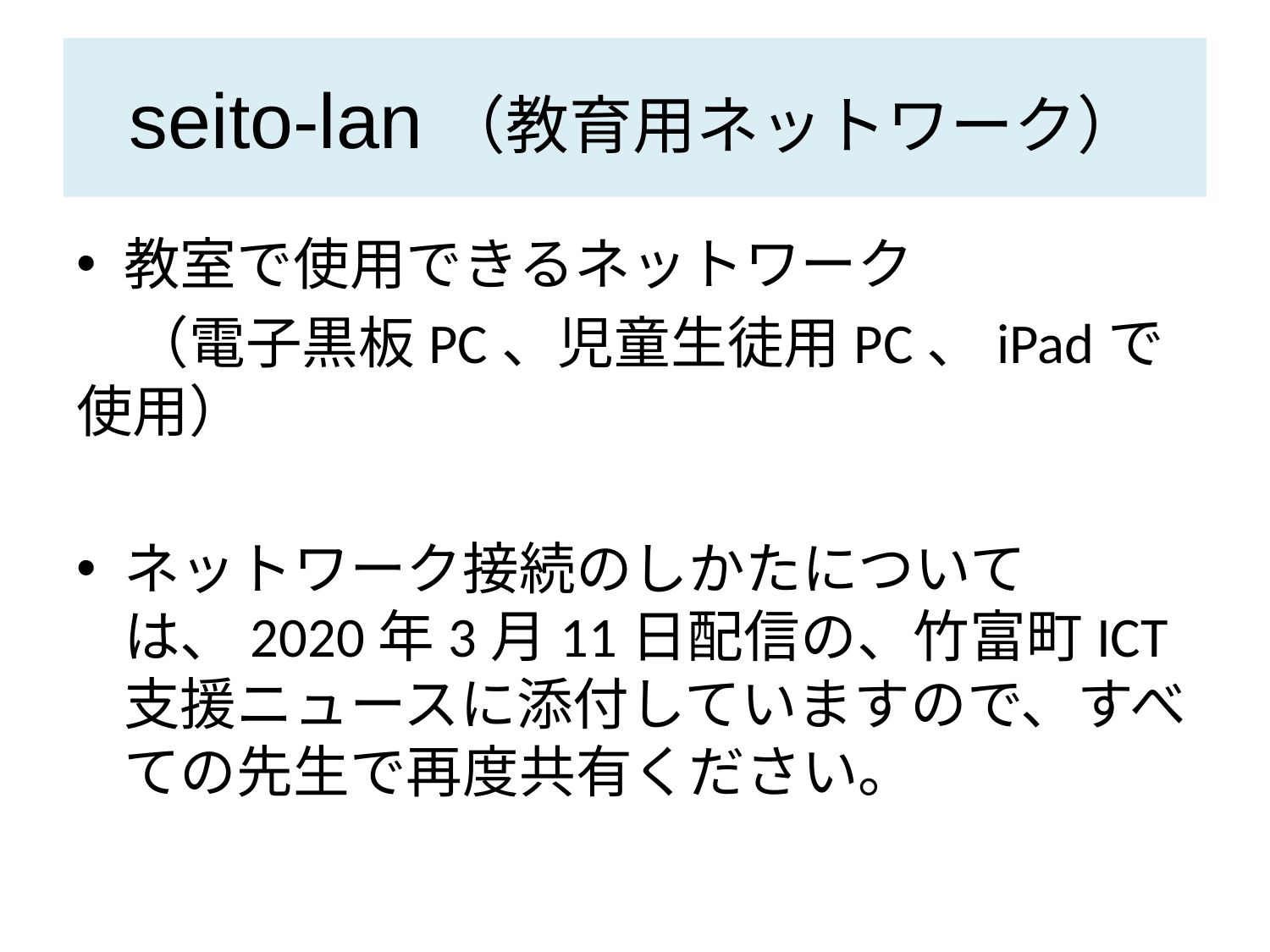

# seito-lan（教育用ネットワーク）
教室で使用できるネットワーク
　（電子黒板PC、児童生徒用PC、iPadで使用）

ネットワーク接続のしかたについては、2020年3月11日配信の、竹富町ICT支援ニュースに添付していますので、すべての先生で再度共有ください。